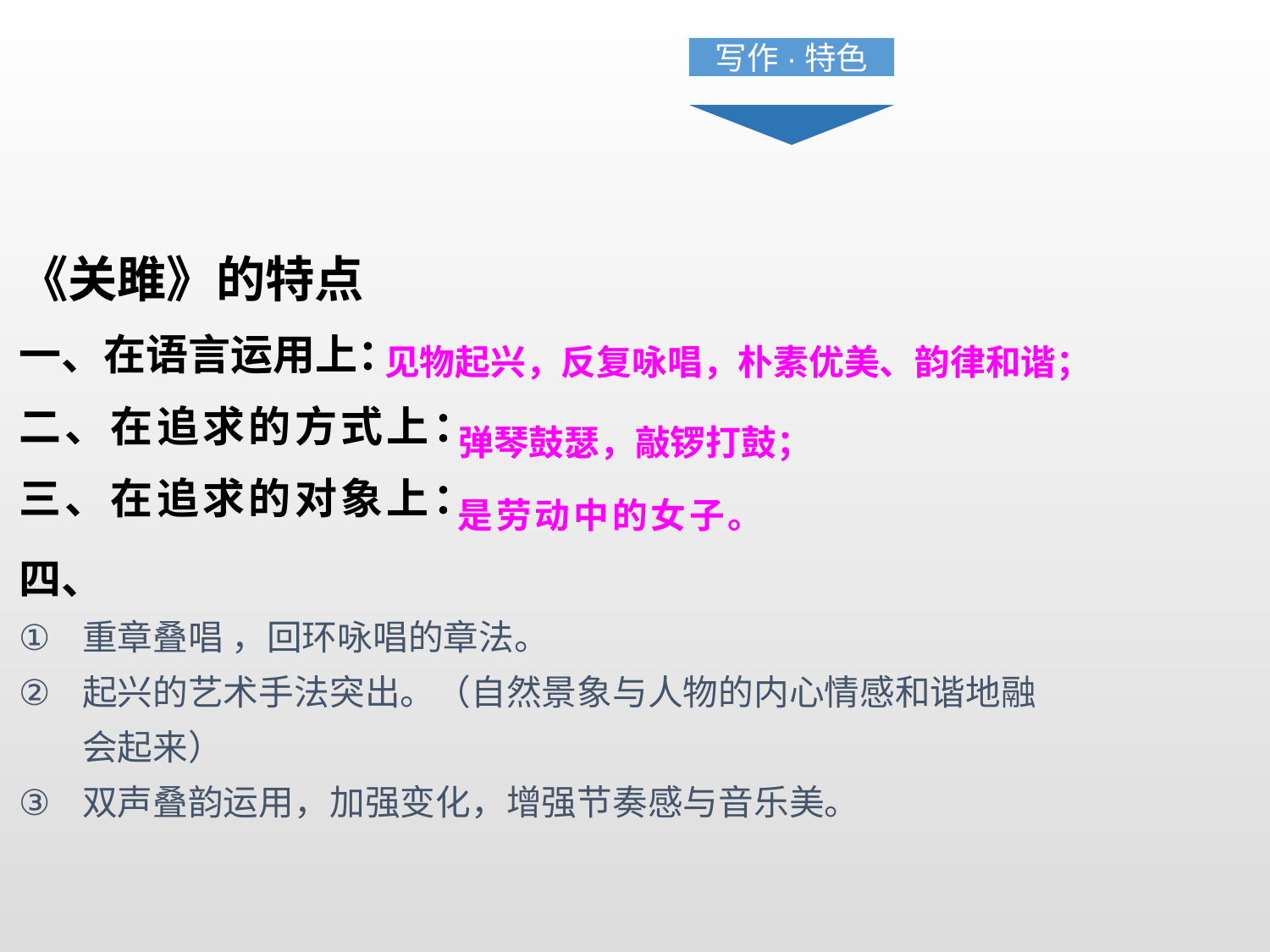

写作·特色

《关雎》的特点
一、在语言运用上：
二、在追求的方式上：
三、在追求的对象上：
见物起兴，反复咏唱，朴素优美、韵律和谐；
弹琴鼓瑟，敲锣打鼓；
是劳动中的女子。
四、
重章叠唱 ，回环咏唱的章法。
起兴的艺术手法突出。（自然景象与人物的内心情感和谐地融会起来）
双声叠韵运用，加强变化，增强节奏感与音乐美。